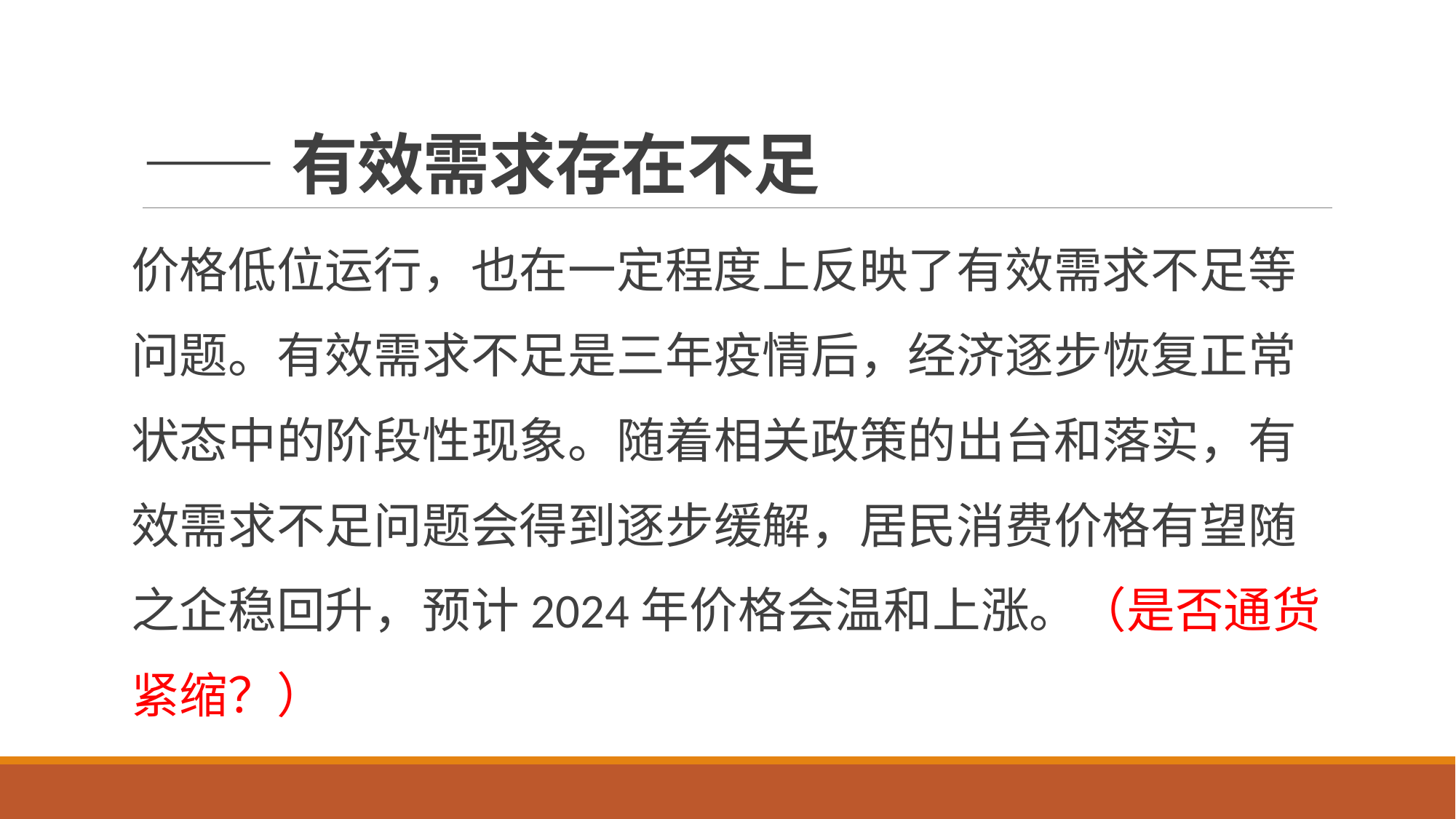

# ——有效需求存在不足
价格低位运行，也在一定程度上反映了有效需求不足等问题。有效需求不足是三年疫情后，经济逐步恢复正常状态中的阶段性现象。随着相关政策的出台和落实，有效需求不足问题会得到逐步缓解，居民消费价格有望随之企稳回升，预计2024年价格会温和上涨。（是否通货紧缩？）